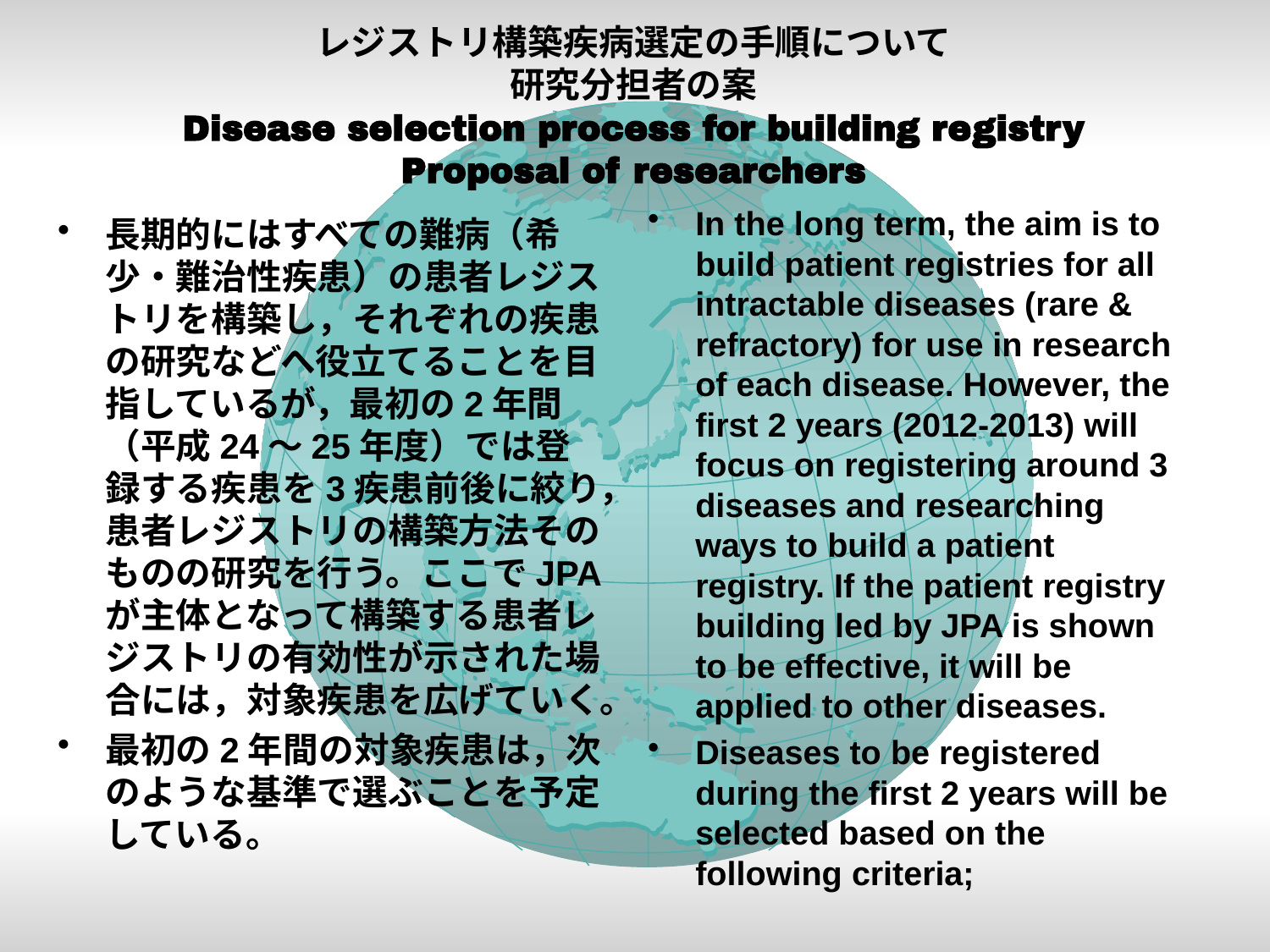

# レジストリ構築疾病選定の手順について 研究分担者の案 Disease selection process for building registry Proposal of researchers
In the long term, the aim is to build patient registries for all intractable diseases (rare & refractory) for use in research of each disease. However, the first 2 years (2012-2013) will focus on registering around 3 diseases and researching ways to build a patient registry. If the patient registry building led by JPA is shown to be effective, it will be applied to other diseases.
Diseases to be registered during the first 2 years will be selected based on the following criteria;
長期的にはすべての難病（希少・難治性疾患）の患者レジストリを構築し，それぞれの疾患の研究などへ役立てることを目指しているが，最初の2年間（平成24〜25年度）では登録する疾患を3疾患前後に絞り，患者レジストリの構築方法そのものの研究を行う。ここでJPAが主体となって構築する患者レジストリの有効性が示された場合には，対象疾患を広げていく。
最初の2年間の対象疾患は，次のような基準で選ぶことを予定している。